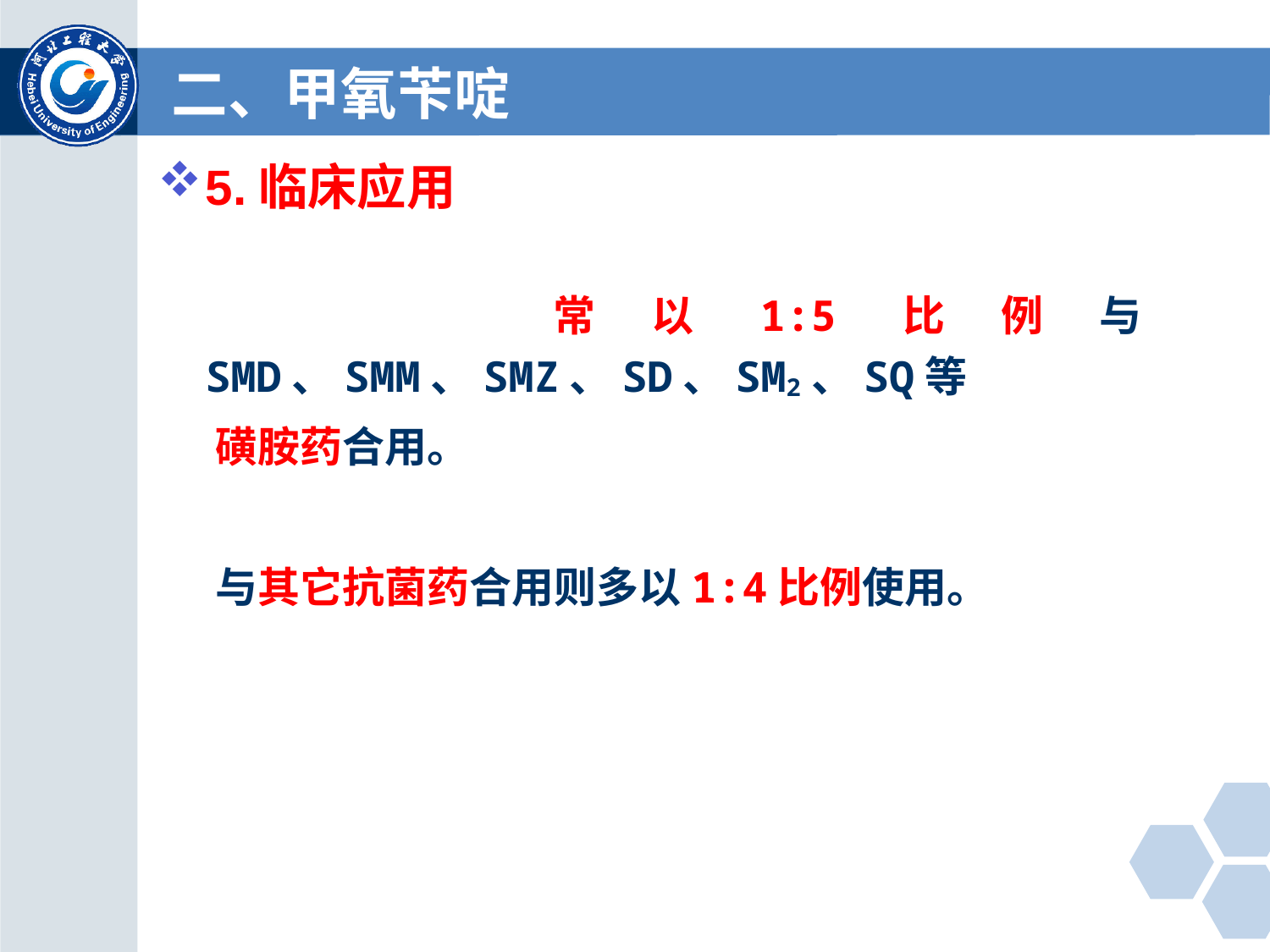

# 二、甲氧苄啶
5.临床应用

     常以1:5比例与SMD、SMM、SMZ、SD、SM2、SQ等
     磺胺药合用。

     与其它抗菌药合用则多以1:4比例使用。